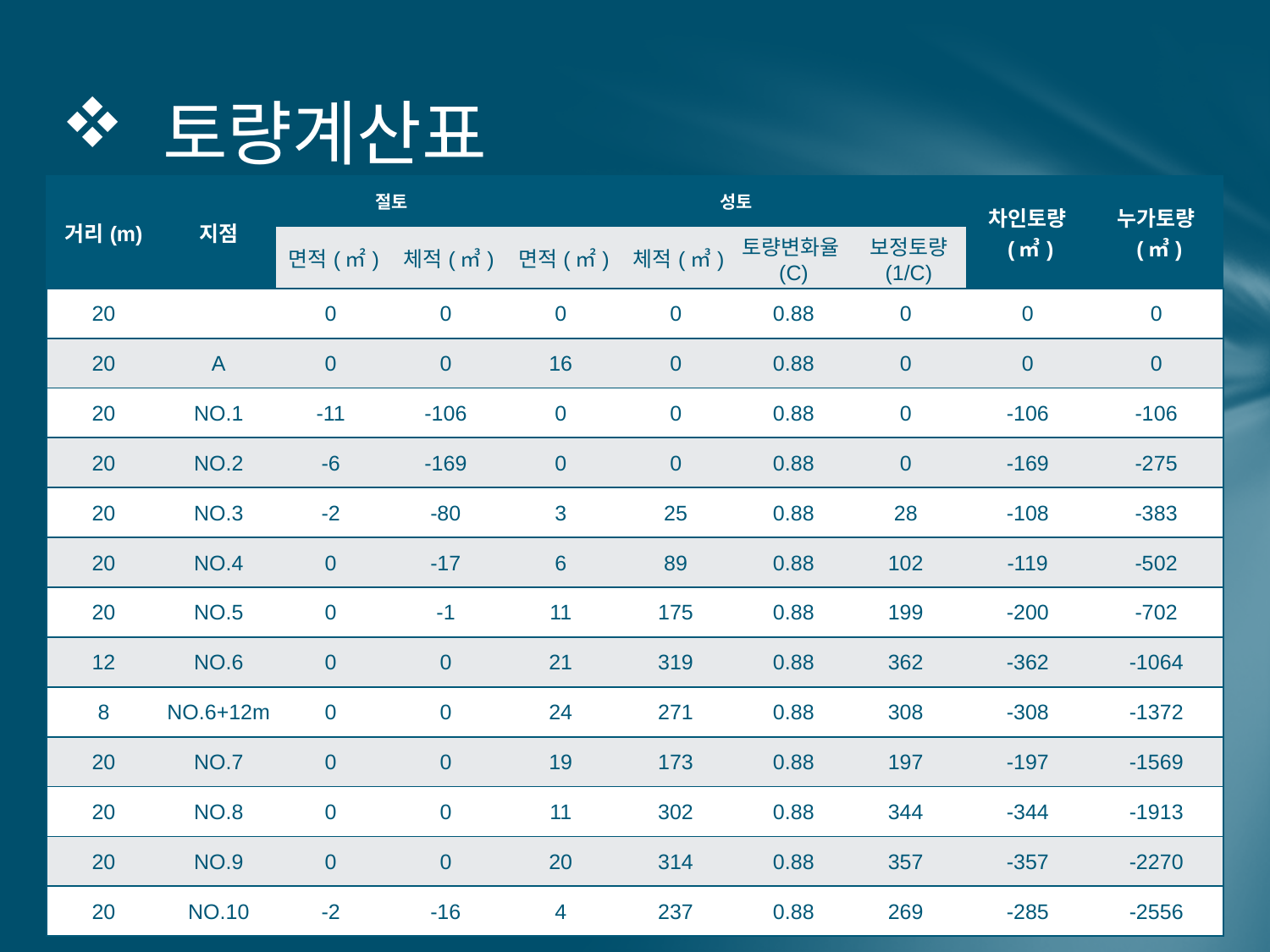

# 토량계산표
| 거리(m) | 지점 | 절토 |  | 성토 |  |  |  | 차인토량(㎥) | 누가토량(㎥) |
| --- | --- | --- | --- | --- | --- | --- | --- | --- | --- |
|  |  | 면적(㎡) | 체적(㎥) | 면적(㎡) | 체적(㎥) | 토량변화율(C) | 보정토량 (1/C) |  |  |
| 20 |  | 0 | 0 | 0 | 0 | 0.88 | 0 | 0 | 0 |
| 20 | A | 0 | 0 | 16 | 0 | 0.88 | 0 | 0 | 0 |
| 20 | NO.1 | -11 | -106 | 0 | 0 | 0.88 | 0 | -106 | -106 |
| 20 | NO.2 | -6 | -169 | 0 | 0 | 0.88 | 0 | -169 | -275 |
| 20 | NO.3 | -2 | -80 | 3 | 25 | 0.88 | 28 | -108 | -383 |
| 20 | NO.4 | 0 | -17 | 6 | 89 | 0.88 | 102 | -119 | -502 |
| 20 | NO.5 | 0 | -1 | 11 | 175 | 0.88 | 199 | -200 | -702 |
| 12 | NO.6 | 0 | 0 | 21 | 319 | 0.88 | 362 | -362 | -1064 |
| 8 | NO.6+12m | 0 | 0 | 24 | 271 | 0.88 | 308 | -308 | -1372 |
| 20 | NO.7 | 0 | 0 | 19 | 173 | 0.88 | 197 | -197 | -1569 |
| 20 | NO.8 | 0 | 0 | 11 | 302 | 0.88 | 344 | -344 | -1913 |
| 20 | NO.9 | 0 | 0 | 20 | 314 | 0.88 | 357 | -357 | -2270 |
| 20 | NO.10 | -2 | -16 | 4 | 237 | 0.88 | 269 | -285 | -2556 |